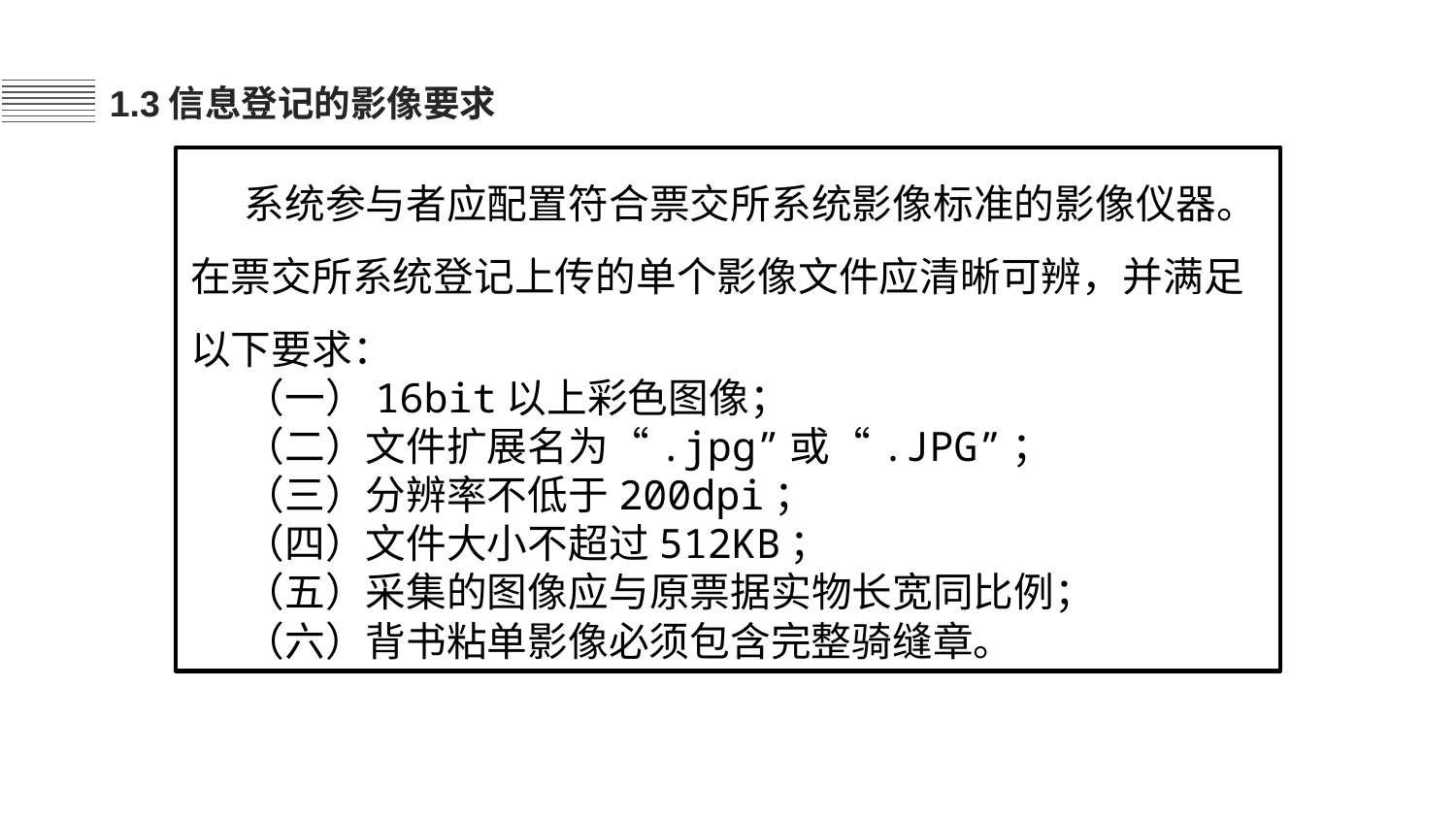

1.3信息登记的影像要求
系统参与者应配置符合票交所系统影像标准的影像仪器。在票交所系统登记上传的单个影像文件应清晰可辨，并满足以下要求：
（一）16bit以上彩色图像；
（二）文件扩展名为“.jpg”或“.JPG”；
（三）分辨率不低于200dpi；
（四）文件大小不超过512KB；
（五）采集的图像应与原票据实物长宽同比例；
（六）背书粘单影像必须包含完整骑缝章。